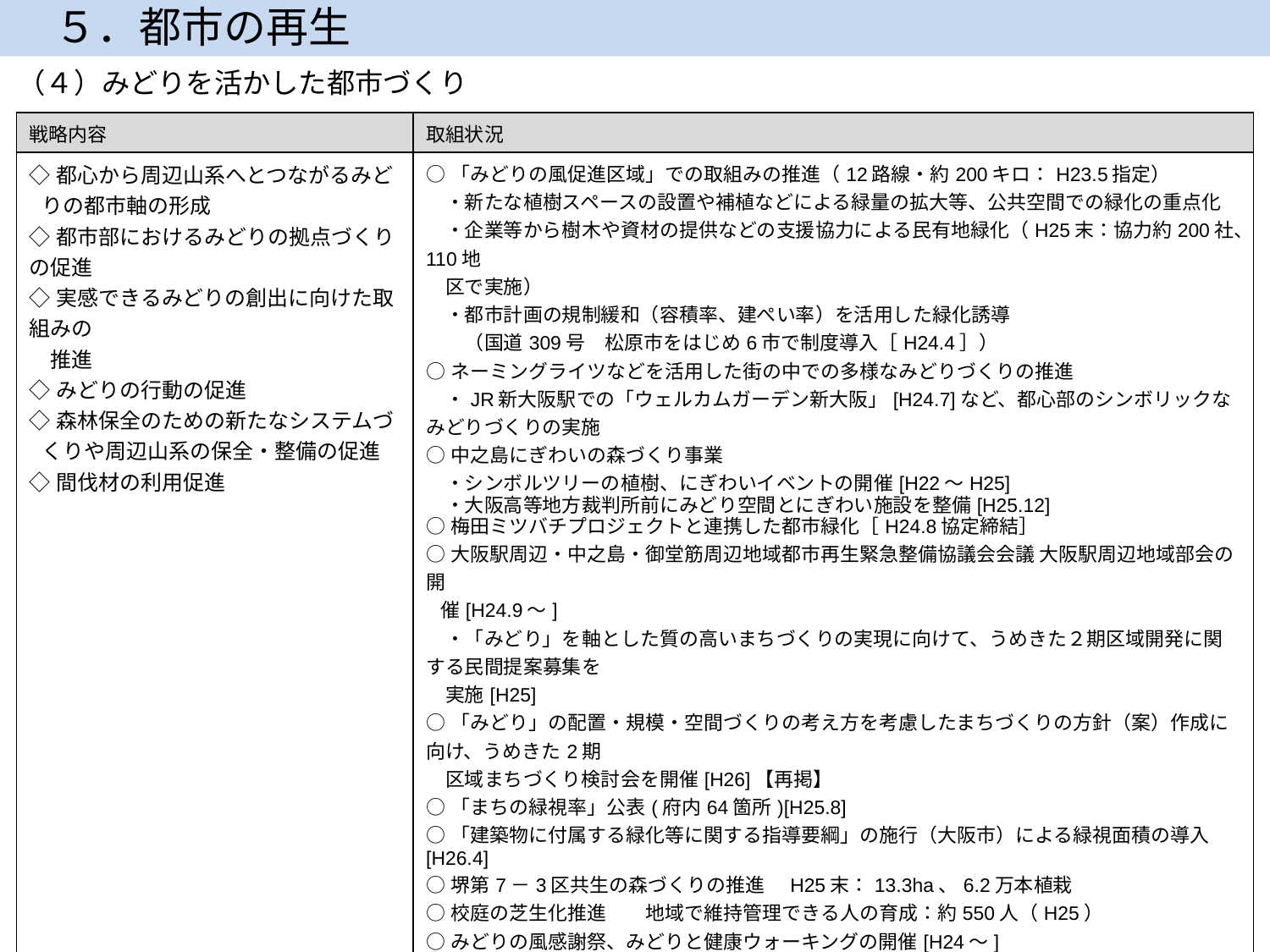

５．都市の再生
（４）みどりを活かした都市づくり
| 戦略内容 | 取組状況 |
| --- | --- |
| ◇都心から周辺山系へとつながるみどりの都市軸の形成 ◇都市部におけるみどりの拠点づくりの促進 ◇実感できるみどりの創出に向けた取組みの 　推進 ◇みどりの行動の促進 ◇森林保全のための新たなシステムづくりや周辺山系の保全・整備の促進 ◇間伐材の利用促進 | ○「みどりの風促進区域」での取組みの推進（12路線・約200キロ：H23.5指定） 　・新たな植樹スペースの設置や補植などによる緑量の拡大等、公共空間での緑化の重点化 　・企業等から樹木や資材の提供などの支援協力による民有地緑化（H25末：協力約200社、110地 　区で実施）　 　・都市計画の規制緩和（容積率、建ぺい率）を活用した緑化誘導 　　（国道309号　松原市をはじめ6市で制度導入［H24.4］） ○ネーミングライツなどを活用した街の中での多様なみどりづくりの推進 　・JR新大阪駅での「ウェルカムガーデン新大阪」[H24.7]など、都心部のシンボリックなみどりづくりの実施 ○中之島にぎわいの森づくり事業 　・シンボルツリーの植樹、にぎわいイベントの開催[H22～H25] 　・大阪高等地方裁判所前にみどり空間とにぎわい施設を整備[H25.12] ○梅田ミツバチプロジェクトと連携した都市緑化［H24.8協定締結］ ○大阪駅周辺・中之島・御堂筋周辺地域都市再生緊急整備協議会会議 大阪駅周辺地域部会の開 催[H24.9～]　 　・「みどり」を軸とした質の高いまちづくりの実現に向けて、うめきた２期区域開発に関する民間提案募集を 　実施[H25] ○「みどり」の配置・規模・空間づくりの考え方を考慮したまちづくりの方針（案）作成に向け、うめきた2期 　区域まちづくり検討会を開催[H26]【再掲】 ○「まちの緑視率」公表(府内64箇所)[H25.8] ○「建築物に付属する緑化等に関する指導要綱」の施行（大阪市）による緑視面積の導入[H26.4] ○堺第7－3区共生の森づくりの推進　H25末：13.3ha、6.2万本植栽 ○校庭の芝生化推進　　地域で維持管理できる人の育成：約550人（H25） ○みどりの風感謝祭、みどりと健康ウォーキングの開催[H24～] ○阪南市及び岬町での優れた自然の風景地の保護と適正な利用推進のための府立自然公園の新たな 指定（府立阪南・岬自然公園947ha）[H23.7] ○生駒山系「花屏風」構想の取組み 　　H25まで：のべ122団体7,198人が参加、32地区に6,606本を植樹 ○木材の安定供給に取組む地区を定め、同地区から産出される木材を「おおさか材」として認証する制度の推進や、民間企業等との連携による住宅の耐震や省エネ分野での木材の新たな用途開発など、木材利用の促進 |